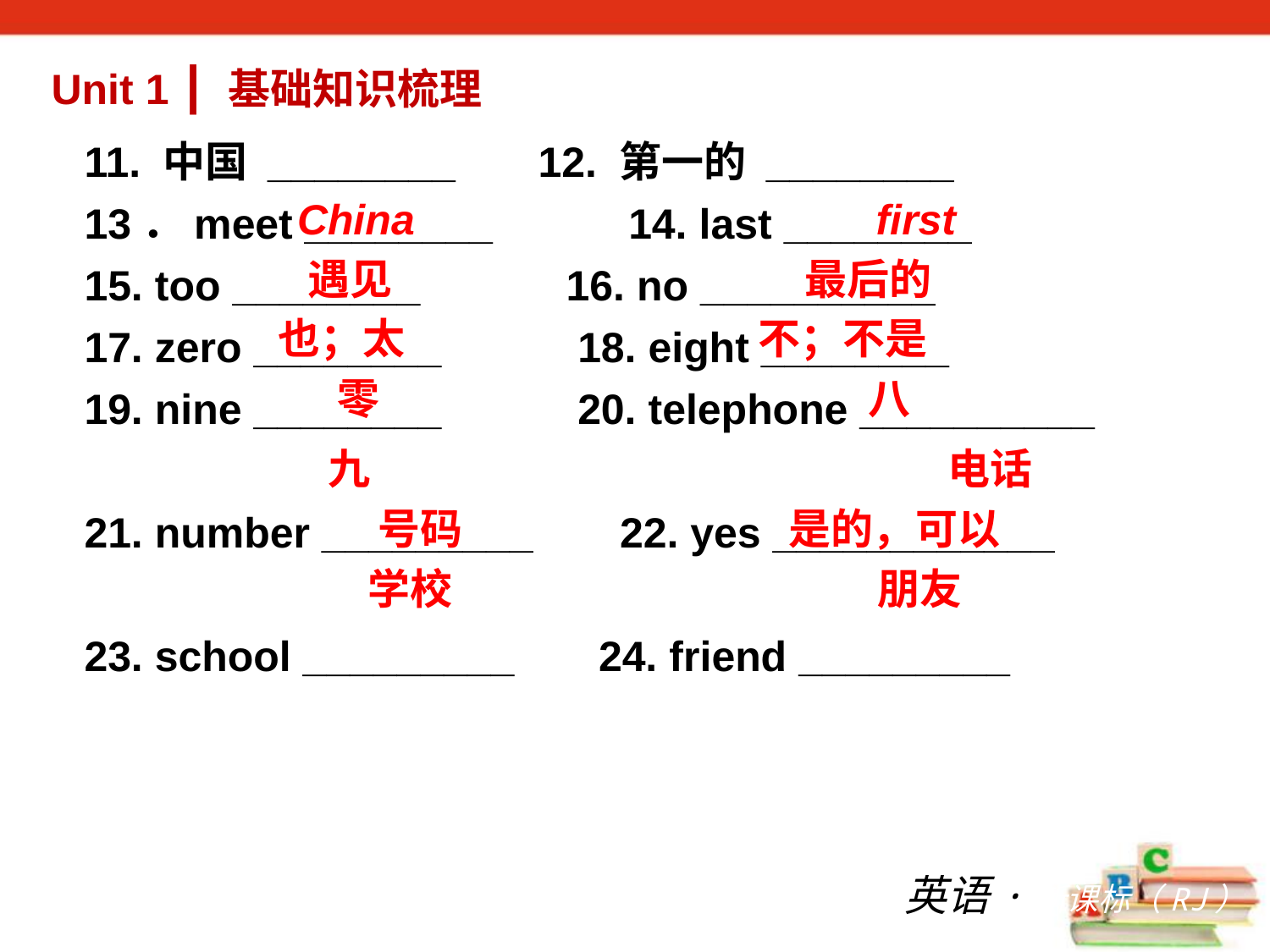

Unit 1 ┃ 基础知识梳理
11. 中国 ________       12. 第一的 ________
13．meet ________ 　　  14. last ________
15. too ________ 　　   16. no __________
17. zero ________ 　　  18. eight ________
19. nine ________ 　　  20. telephone __________
21. number _________  　22. yes ____________
23. school _________ 　 24. friend _________

China
first
遇见
最后的
也；太
不；不是
零
八
九
电话
号码
是的，可以
学校
朋友
英语·新课标（RJ）